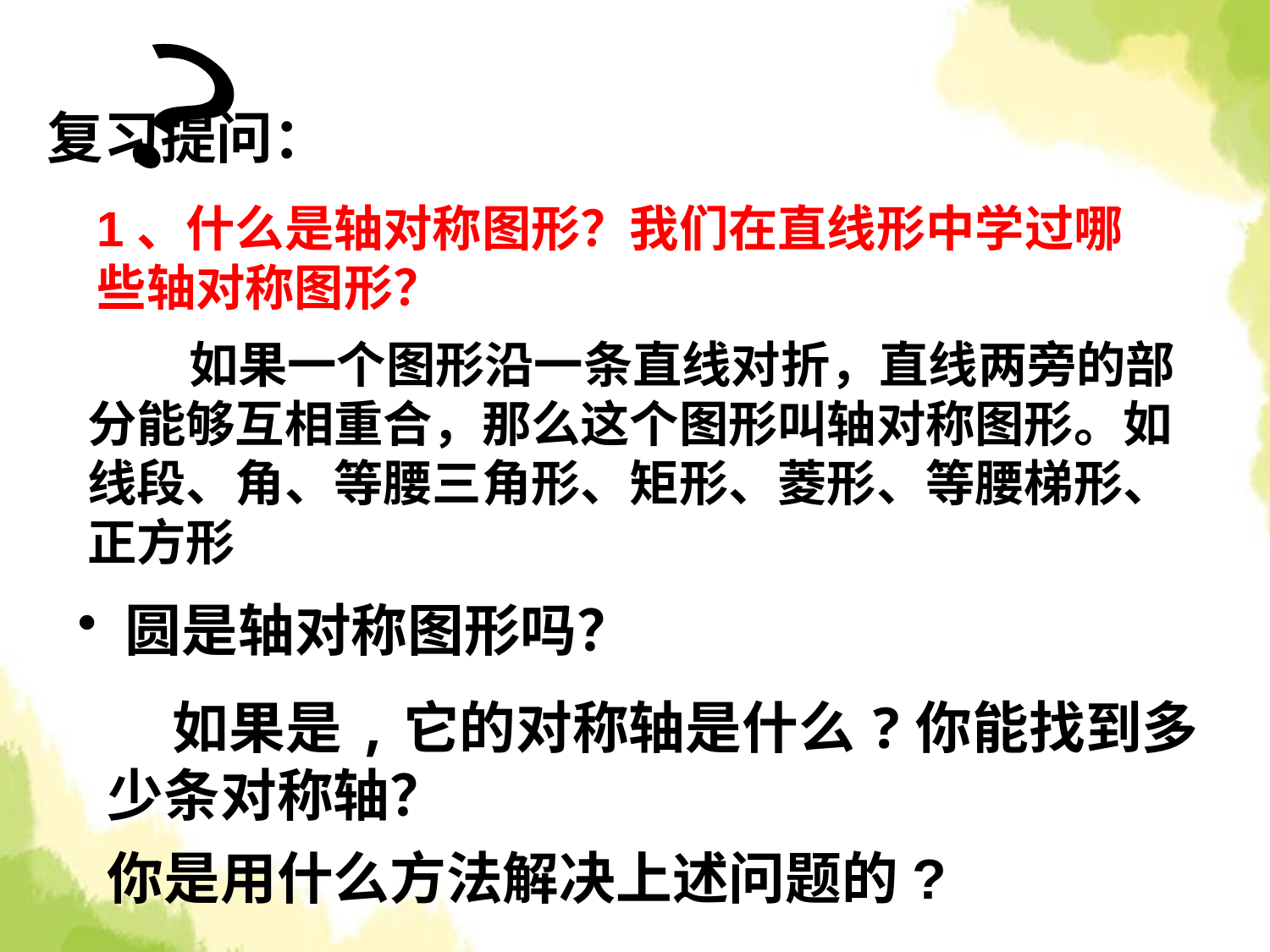

？
复习提问：
1、什么是轴对称图形？我们在直线形中学过哪些轴对称图形？
        如果一个图形沿一条直线对折，直线两旁的部分能够互相重合，那么这个图形叫轴对称图形。如线段、角、等腰三角形、矩形、菱形、等腰梯形、正方形
圆是轴对称图形吗？
    如果是,它的对称轴是什么?你能找到多少条对称轴？
你是用什么方法解决上述问题的?